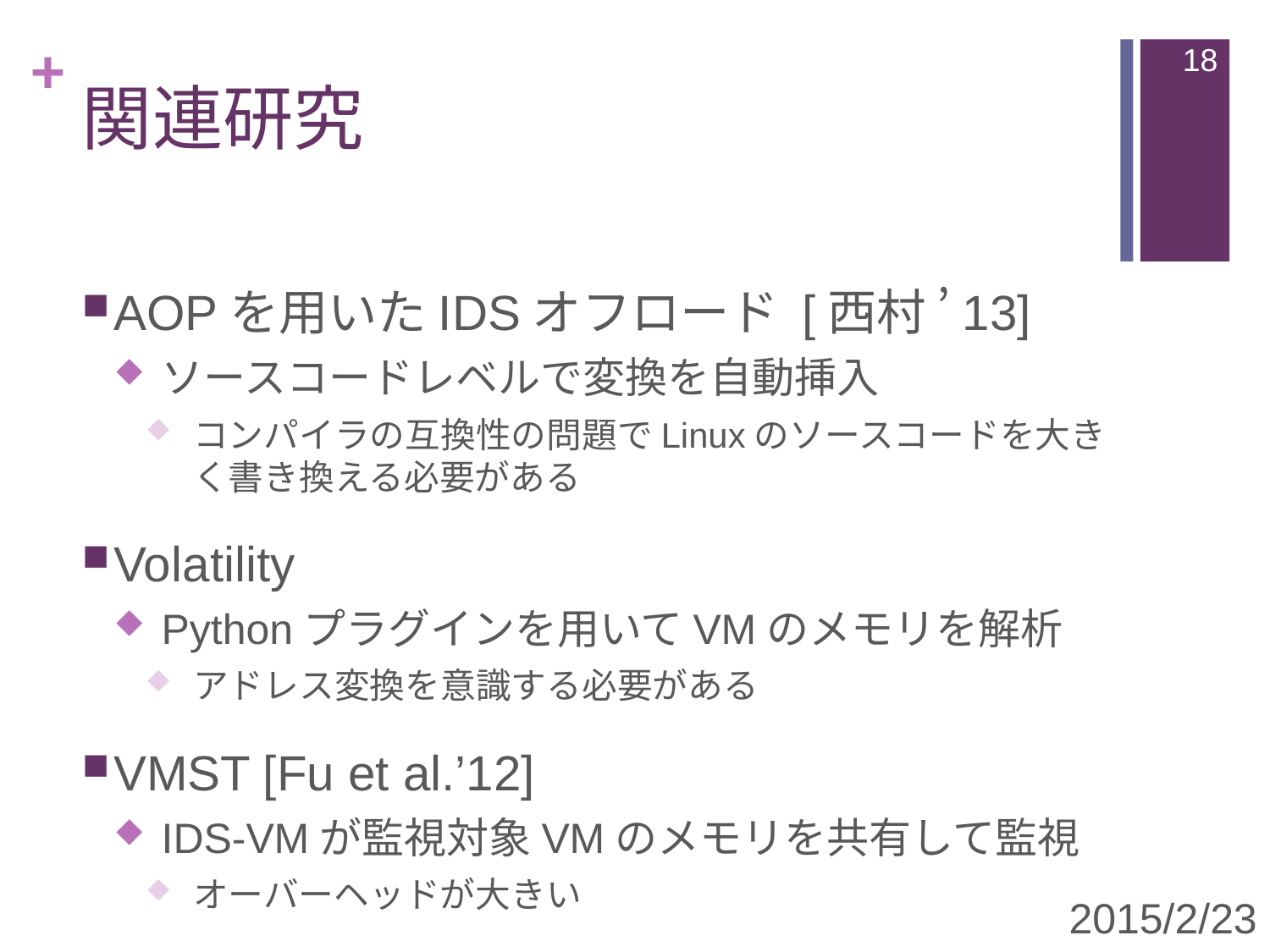

18
# 関連研究
AOPを用いたIDSオフロード [西村 ’13]
ソースコードレベルで変換を自動挿入
コンパイラの互換性の問題でLinuxのソースコードを大きく書き換える必要がある
Volatility
Pythonプラグインを用いてVMのメモリを解析
アドレス変換を意識する必要がある
VMST [Fu et al.’12]
IDS-VMが監視対象VMのメモリを共有して監視
オーバーヘッドが大きい

2015/2/23